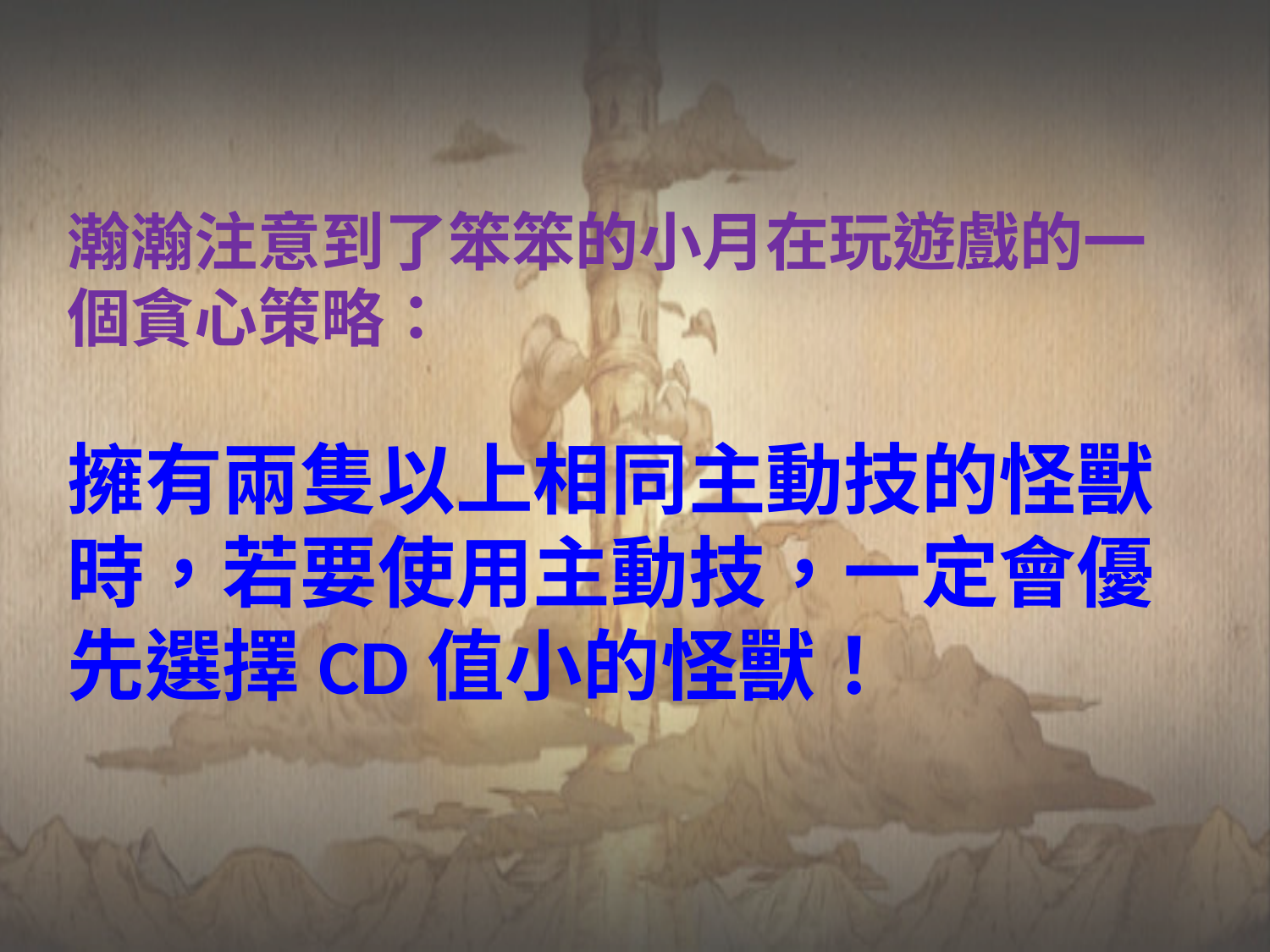

瀚瀚注意到了笨笨的小月在玩遊戲的一個貪心策略：

擁有兩隻以上相同主動技的怪獸時，若要使用主動技，一定會優先選擇CD值小的怪獸！